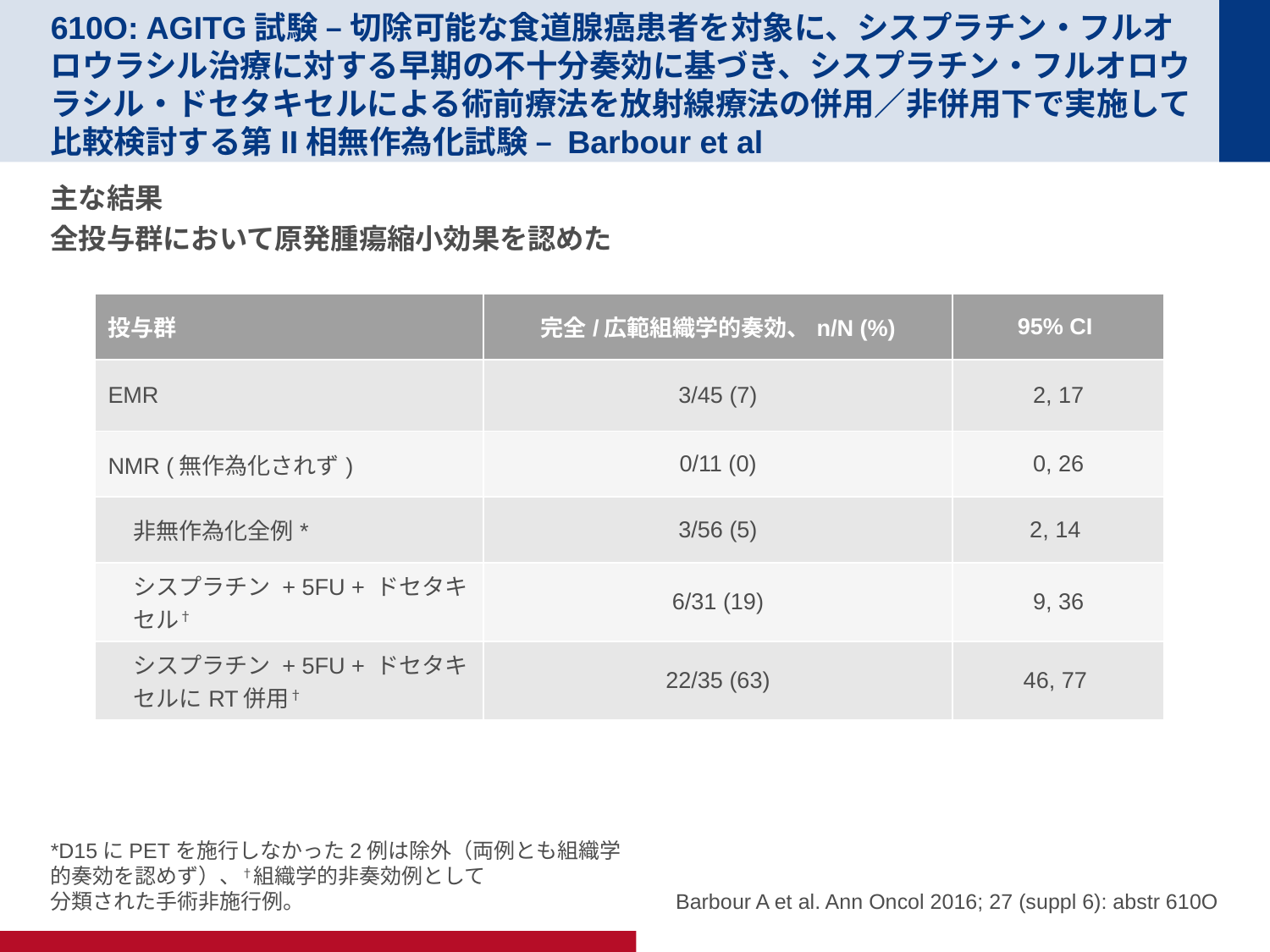

# 610O: AGITG試験 – 切除可能な食道腺癌患者を対象に、シスプラチン・フルオロウラシル治療に対する早期の不十分奏効に基づき、シスプラチン・フルオロウラシル・ドセタキセルによる術前療法を放射線療法の併用／非併用下で実施して比較検討する第II相無作為化試験 – Barbour et al
主な結果
全投与群において原発腫瘍縮小効果を認めた
| 投与群 | 完全/広範組織学的奏効、n/N (%) | 95% CI |
| --- | --- | --- |
| EMR | 3/45 (7) | 2, 17 |
| NMR (無作為化されず) | 0/11 (0) | 0, 26 |
| 非無作為化全例\* | 3/56 (5) | 2, 14 |
| シスプラチン + 5FU + ドセタキセル† | 6/31 (19) | 9, 36 |
| シスプラチン + 5FU + ドセタキセルにRT併用† | 22/35 (63) | 46, 77 |
*D15にPETを施行しなかった2例は除外（両例とも組織学的奏効を認めず）、†組織学的非奏効例として
分類された手術非施行例。
Barbour A et al. Ann Oncol 2016; 27 (suppl 6): abstr 610O